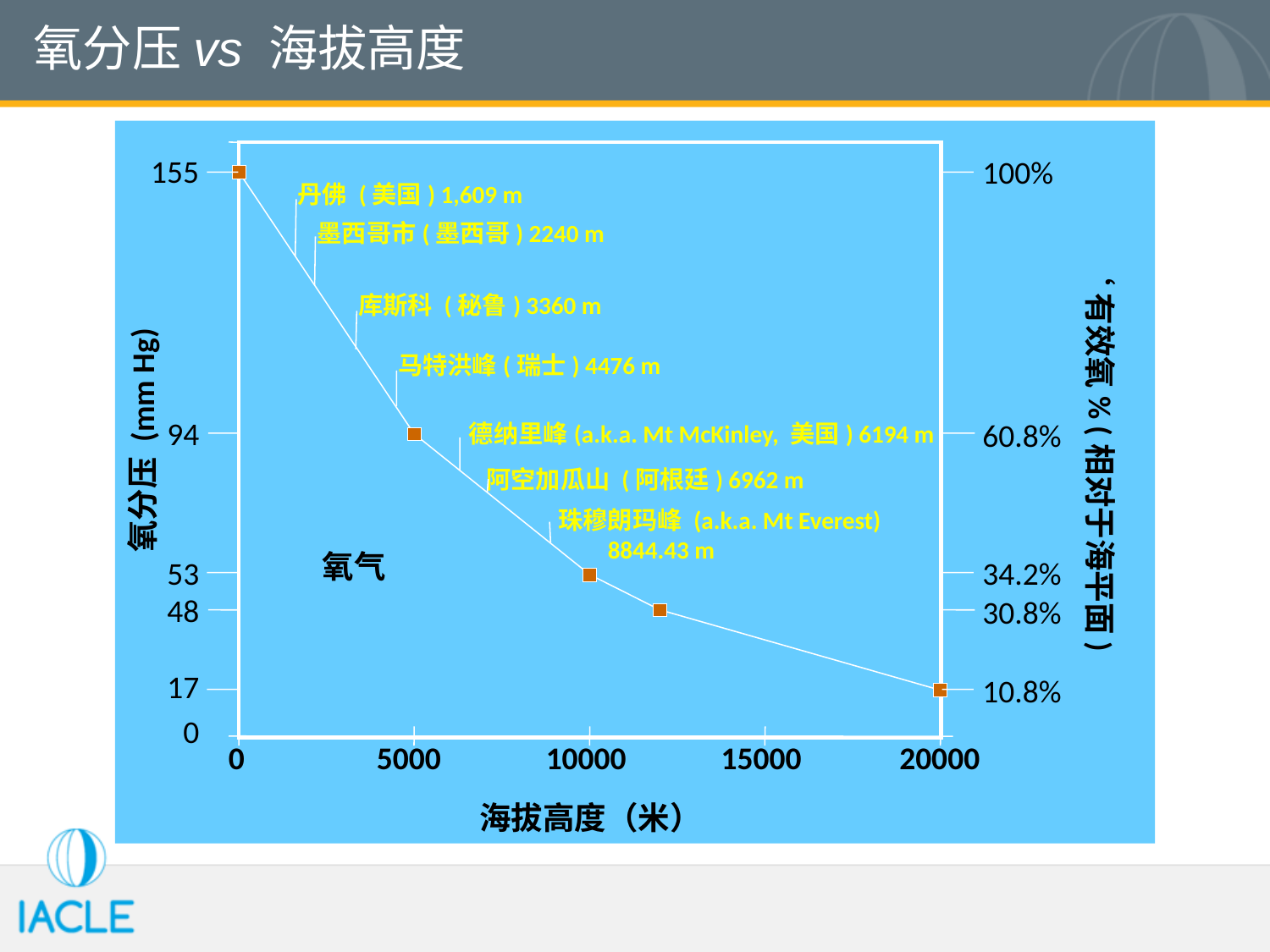

氧分压vs 海拔高度

155
100%

丹佛 (美国) 1,609 m

墨西哥市(墨西哥) 2240 m

库斯科 (秘鲁) 3360 m

马特洪峰(瑞士) 4476 m

94
60.8%
德纳里峰(a.k.a. Mt McKinley, 美国) 6194 m
氧分压 (mm Hg)

‘有效氧% (相对于海平面)

阿空加瓜山 (阿根廷) 6962 m

珠穆朗玛峰 (a.k.a. Mt Everest)
         8844.43 m

氧气
34.2%
53

48
30.8%

17
10.8%

0

0
5000
10000
15000
20000
海拔高度（米）